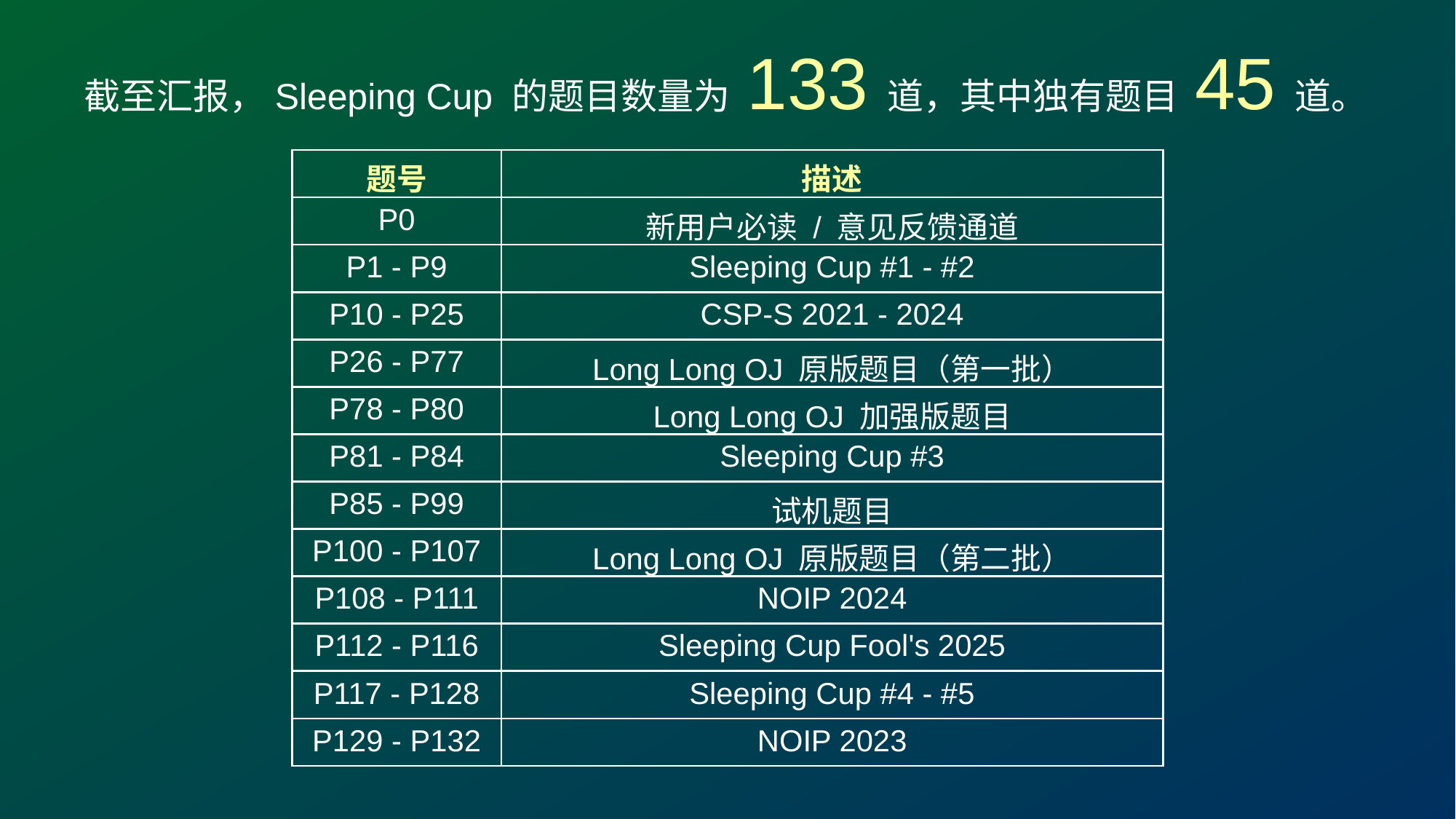

截至汇报，Sleeping Cup 的题目数量为 133 道，其中独有题目 45 道。
| 题号 | 描述 |
| --- | --- |
| P0 | 新用户必读 / 意见反馈通道 |
| P1 - P9 | Sleeping Cup #1 - #2 |
| P10 - P25 | CSP-S 2021 - 2024 |
| P26 - P77 | Long Long OJ 原版题目（第一批） |
| P78 - P80 | Long Long OJ 加强版题目 |
| P81 - P84 | Sleeping Cup #3 |
| P85 - P99 | 试机题目 |
| P100 - P107 | Long Long OJ 原版题目（第二批） |
| P108 - P111 | NOIP 2024 |
| P112 - P116 | Sleeping Cup Fool's 2025 |
| P117 - P128 | Sleeping Cup #4 - #5 |
| P129 - P132 | NOIP 2023 |